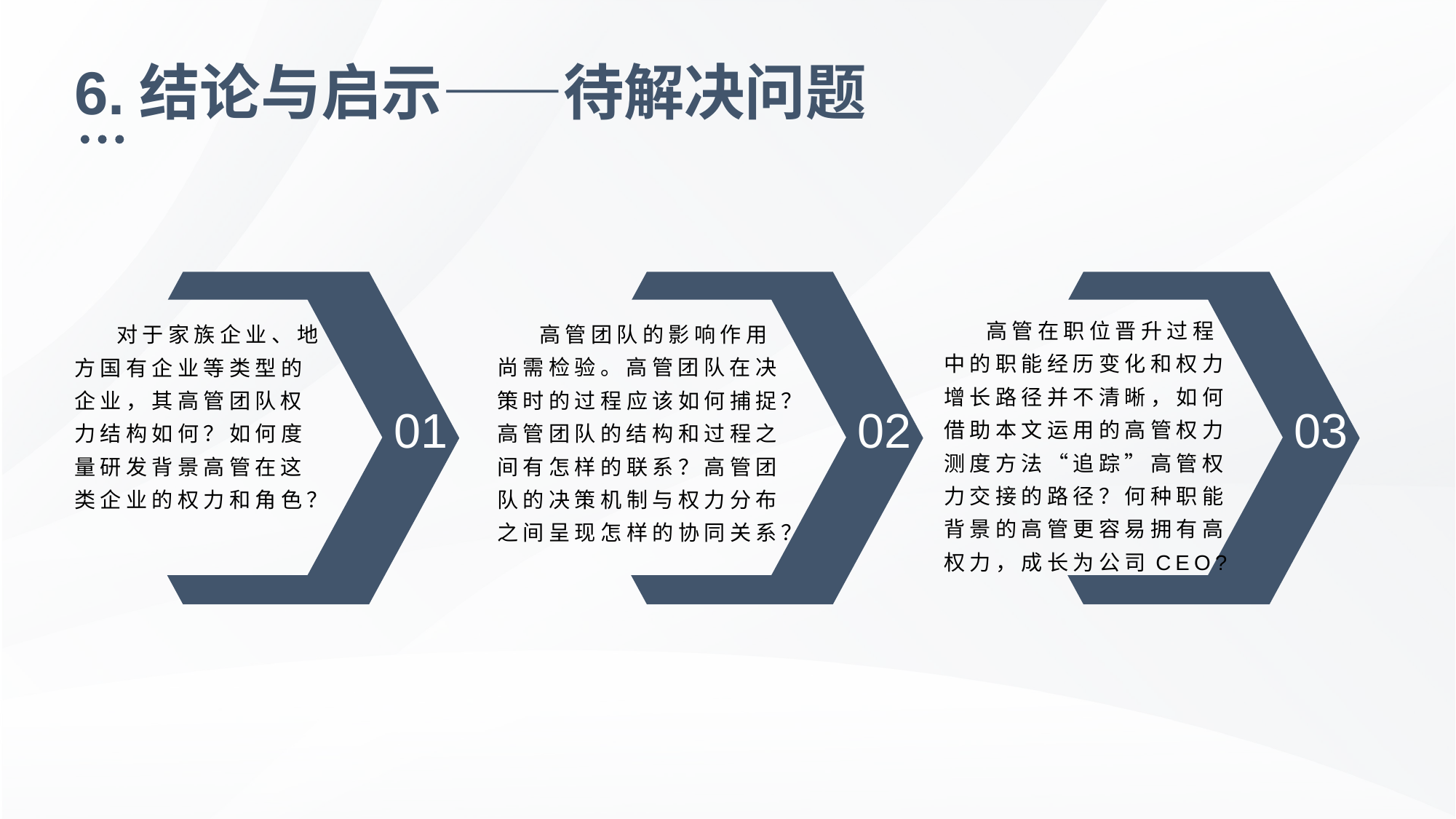

6.结论与启示——待解决问题

    高管在职位晋升过程中的职能经历变化和权力增长路径并不清晰，如何借助本文运用的高管权力测度方法“追踪”高管权力交接的路径？何种职能背景的高管更容易拥有高权力，成长为公司CEO?
    对于家族企业、地方国有企业等类型的企业，其高管团队权力结构如何？如何度量研发背景高管在这类企业的权力和角色？
    高管团队的影响作用尚需检验。高管团队在决策时的过程应该如何捕捉？高管团队的结构和过程之间有怎样的联系？高管团队的决策机制与权力分布之间呈现怎样的协同关系？
01
02
03